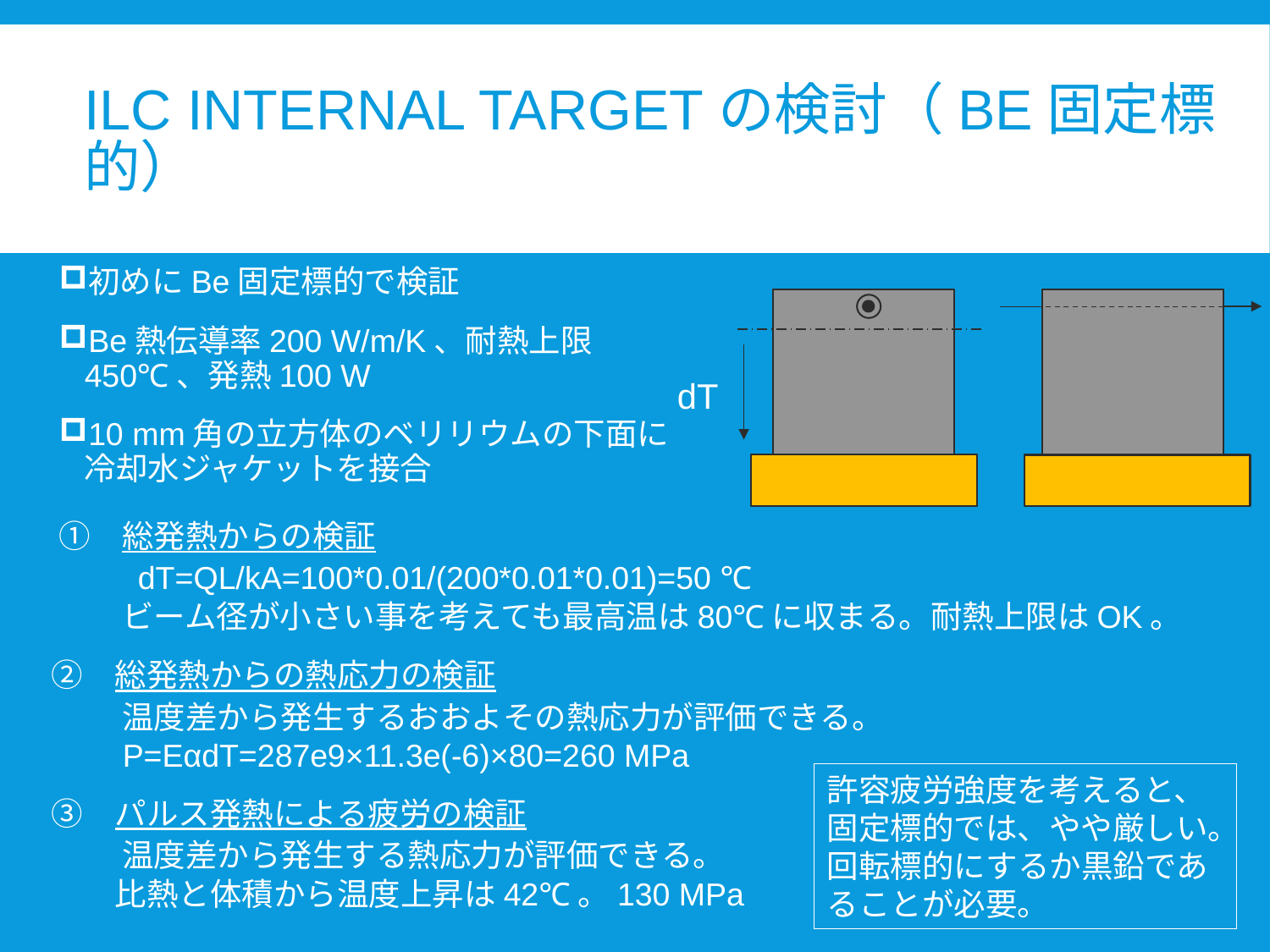

# ILC internal Targetの検討（Be固定標的）
1.85 g/cc
16.4 J/K/mol
1.8 J/K/g
Pi*0.24*0.03=0.023 cc
0.042 g
8.9e-3 J
dT=42K

初めにBe固定標的で検証
Be熱伝導率200 W/m/K、耐熱上限450℃、発熱100 W
10 mm角の立方体のベリリウムの下面に冷却水ジャケットを接合

dT

総発熱からの検証
　　dT=QL/kA=100*0.01/(200*0.01*0.01)=50 ℃
ビーム径が小さい事を考えても最高温は80℃に収まる。耐熱上限はOK。
総発熱からの熱応力の検証
　　温度差から発生するおおよその熱応力が評価できる。
　　P=EαdT=287e9×11.3e(-6)×80=260 MPa
許容疲労強度を考えると、固定標的では、やや厳しい。
回転標的にするか黒鉛であることが必要。
パルス発熱による疲労の検証
　　温度差から発生する熱応力が評価できる。
　　比熱と体積から温度上昇は42℃。130 MPa